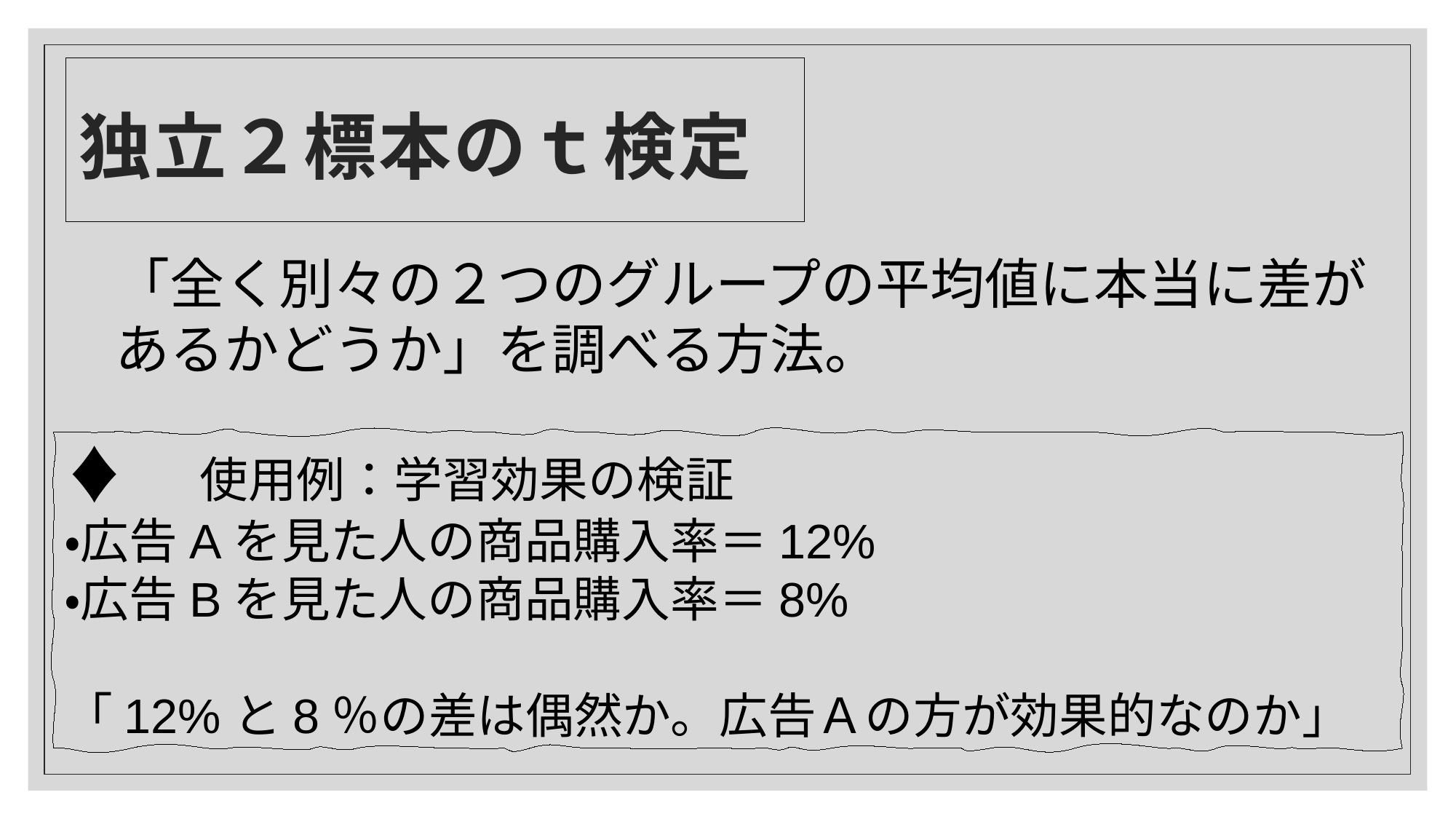

# 独立２標本のｔ検定
「全く別々の２つのグループの平均値に本当に差があるかどうか」を調べる方法。
♦　使用例：学習効果の検証
・広告Aを見た人の商品購入率＝12%
・広告Bを見た人の商品購入率＝8%

「12%と8％の差は偶然か。広告Ａの方が効果的なのか」